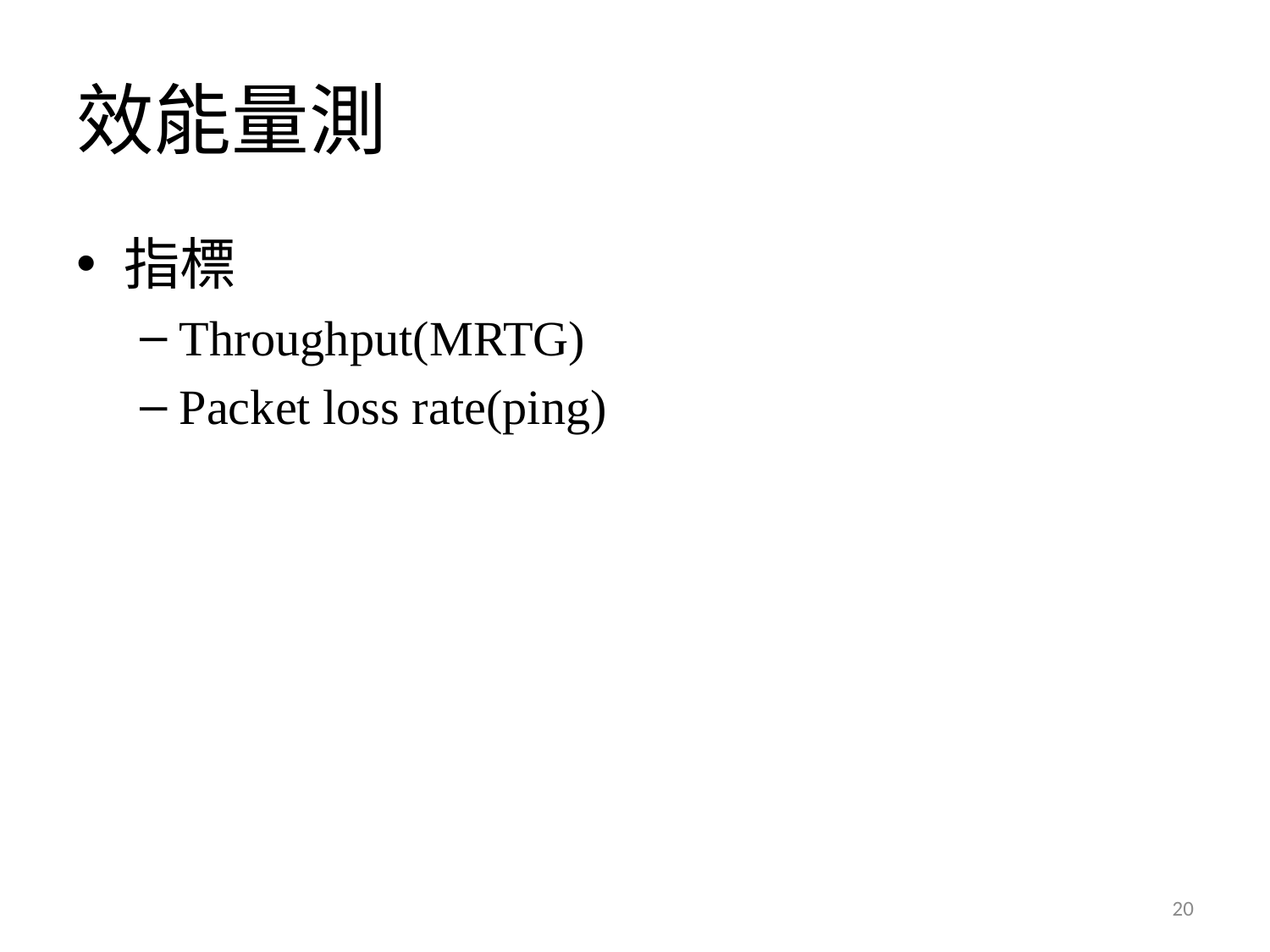

# 效能量測
指標
Throughput(MRTG)
Packet loss rate(ping)

20